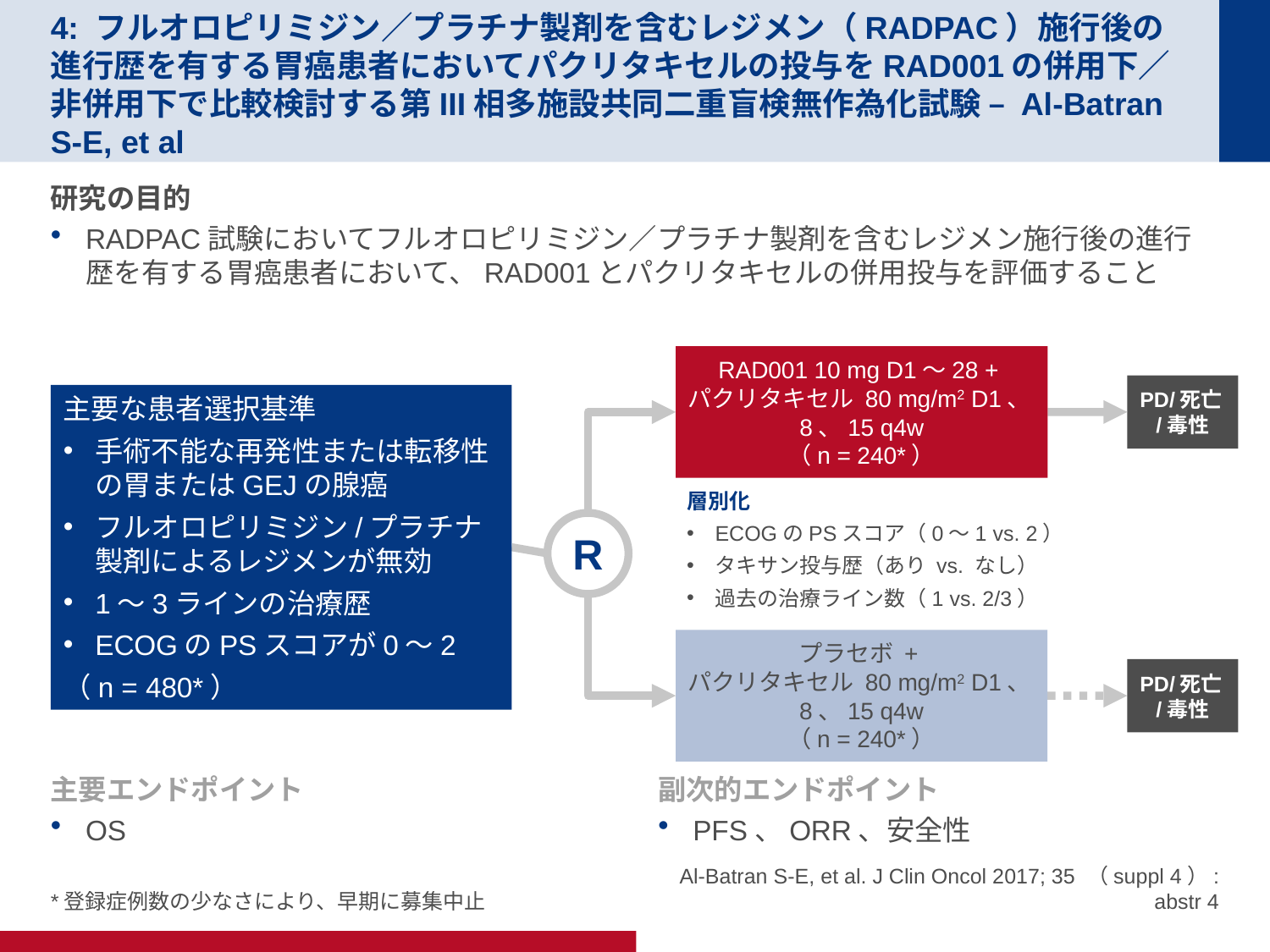

# 4: フルオロピリミジン／プラチナ製剤を含むレジメン（RADPAC）施行後の進行歴を有する胃癌患者においてパクリタキセルの投与をRAD001の併用下／非併用下で比較検討する第III相多施設共同二重盲検無作為化試験 – Al-Batran S-E, et al
研究の目的
RADPAC試験においてフルオロピリミジン／プラチナ製剤を含むレジメン施行後の進行歴を有する胃癌患者において、RAD001とパクリタキセルの併用投与を評価すること
RAD001 10 mg D1～28 +
パクリタキセル 80 mg/m2 D1、8、15 q4w
（n = 240*）
PD/死亡/毒性
主要な患者選択基準
手術不能な再発性または転移性の胃またはGEJの腺癌
フルオロピリミジン/プラチナ製剤によるレジメンが無効
1～3ラインの治療歴
ECOGのPSスコアが0～2
（n = 480*）
層別化
ECOGのPSスコア（0～1 vs. 2）
タキサン投与歴（あり vs. なし）
過去の治療ライン数（1 vs. 2/3）
R
プラセボ +
パクリタキセル 80 mg/m2 D1、8、15 q4w
（n = 240*）
PD/死亡/毒性
主要エンドポイント
OS

副次的エンドポイント
PFS、ORR、安全性
*登録症例数の少なさにより、早期に募集中止
Al-Batran S-E, et al. J Clin Oncol 2017; 35 （suppl 4）: abstr 4